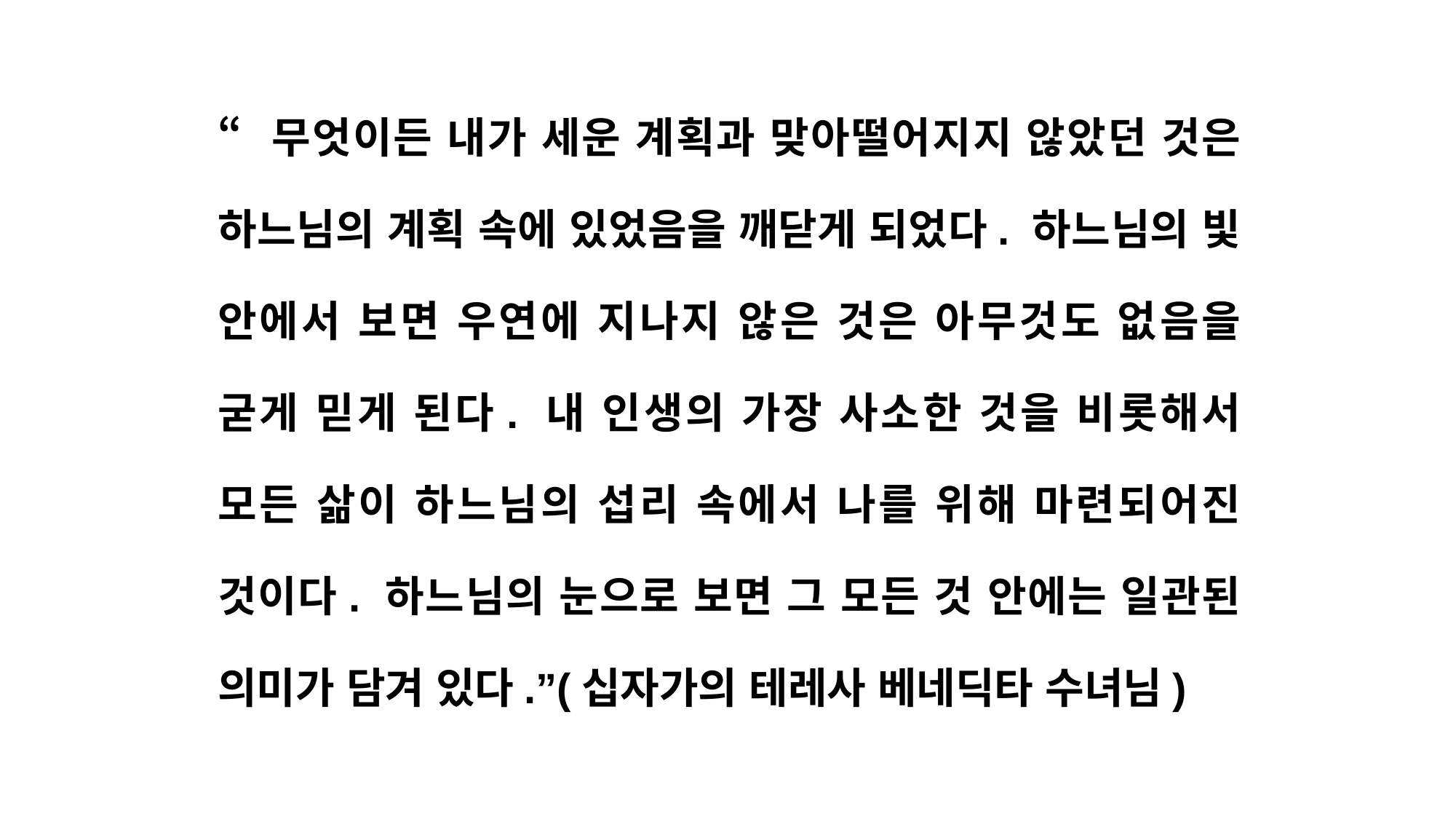

“무엇이든 내가 세운 계획과 맞아떨어지지 않았던 것은 하느님의 계획 속에 있었음을 깨닫게 되었다. 하느님의 빛 안에서 보면 우연에 지나지 않은 것은 아무것도 없음을 굳게 믿게 된다. 내 인생의 가장 사소한 것을 비롯해서 모든 삶이 하느님의 섭리 속에서 나를 위해 마련되어진 것이다. 하느님의 눈으로 보면 그 모든 것 안에는 일관된 의미가 담겨 있다.”(십자가의 테레사 베네딕타 수녀님)